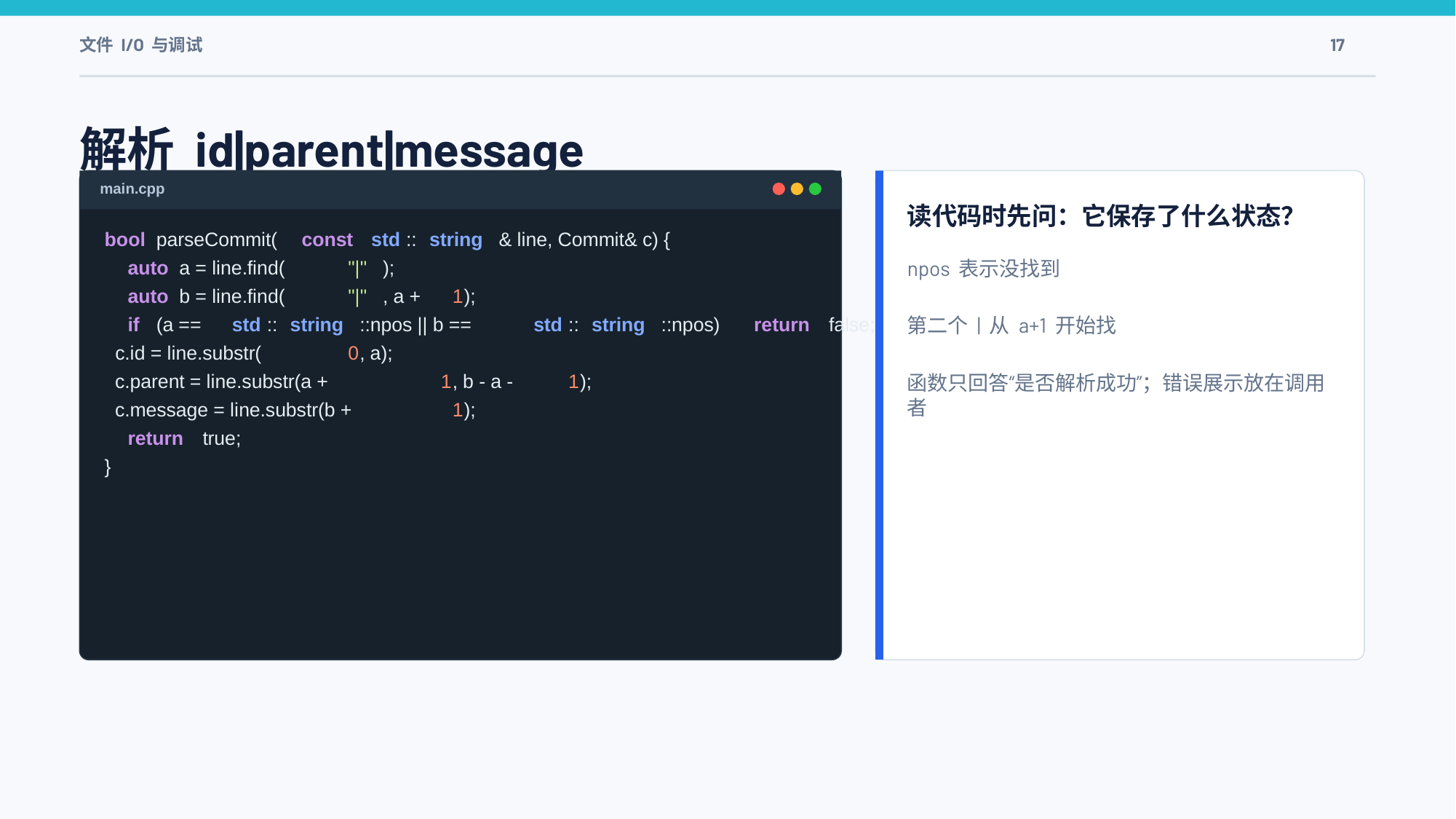

文件 I/O 与调试
17

解析 id|parent|message

main.cpp

读代码时先问：它保存了什么状态？
bool
 parseCommit(
const

std
::
string
& line, Commit& c) {
npos 表示没找到

第二个 | 从 a+1 开始找

函数只回答“是否解析成功”；错误展示放在调用者

auto
 a = line.find(
"|"
);

auto
 b = line.find(
"|"
, a +
1
);

if
 (a ==
std
::
string
::npos || b ==
std
::
string
::npos)
return
 false;
  c.id = line.substr(
0
, a);
  c.parent = line.substr(a +
1
, b - a -
1
);
  c.message = line.substr(b +
1
);

return
 true;
}